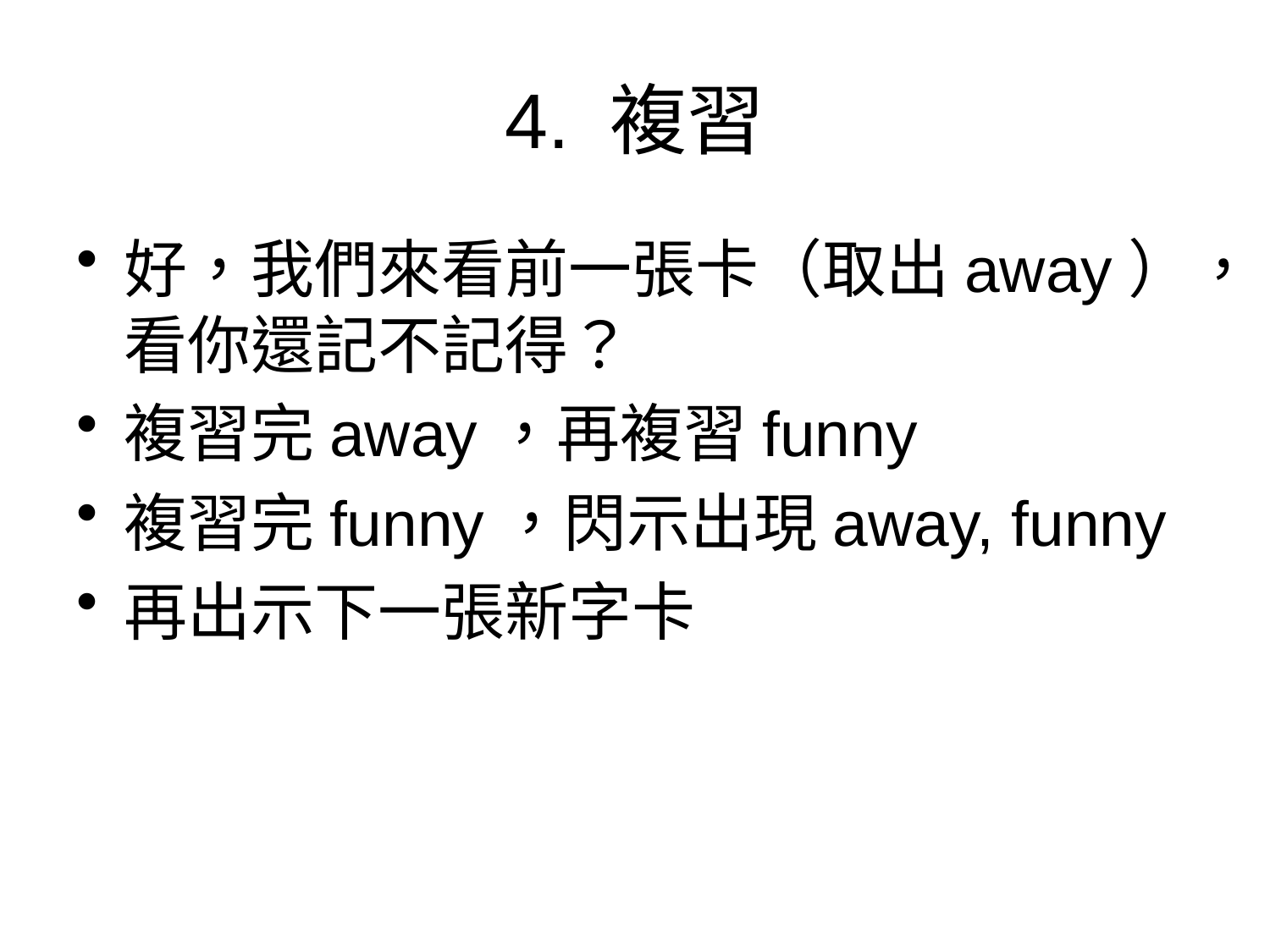

# 4. 複習
好，我們來看前一張卡（取出away），看你還記不記得？
複習完away，再複習funny
複習完funny，閃示出現away, funny
再出示下一張新字卡